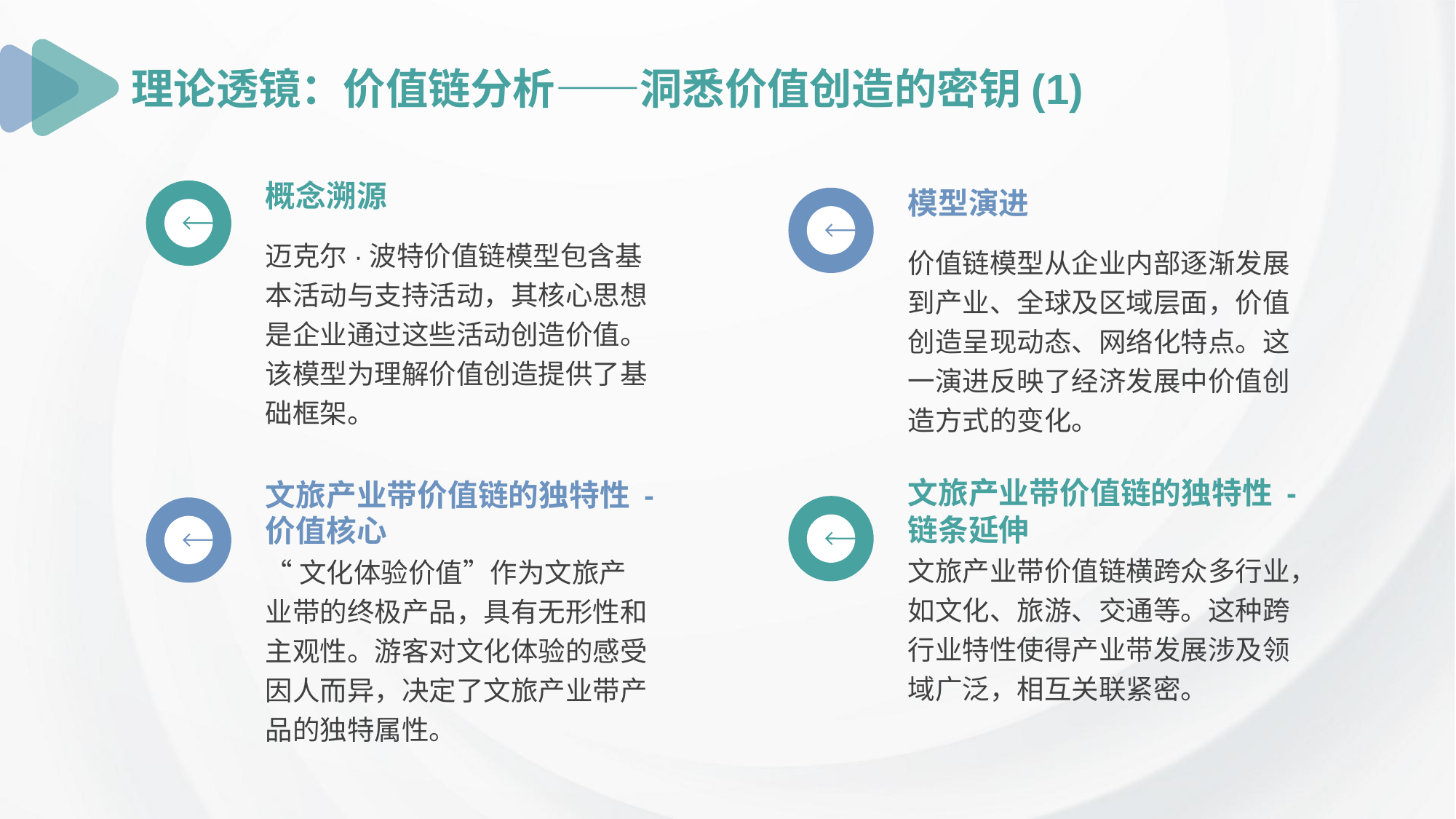

理论透镜：价值链分析——洞悉价值创造的密钥(1)
概念溯源
模型演进

迈克尔·波特价值链模型包含基本活动与支持活动，其核心思想是企业通过这些活动创造价值。该模型为理解价值创造提供了基础框架。
价值链模型从企业内部逐渐发展到产业、全球及区域层面，价值创造呈现动态、网络化特点。这一演进反映了经济发展中价值创造方式的变化。
文旅产业带价值链的独特性 - 链条延伸
文旅产业带价值链的独特性 - 价值核心

文旅产业带价值链横跨众多行业，如文化、旅游、交通等。这种跨行业特性使得产业带发展涉及领域广泛，相互关联紧密。
“文化体验价值”作为文旅产业带的终极产品，具有无形性和主观性。游客对文化体验的感受因人而异，决定了文旅产业带产品的独特属性。